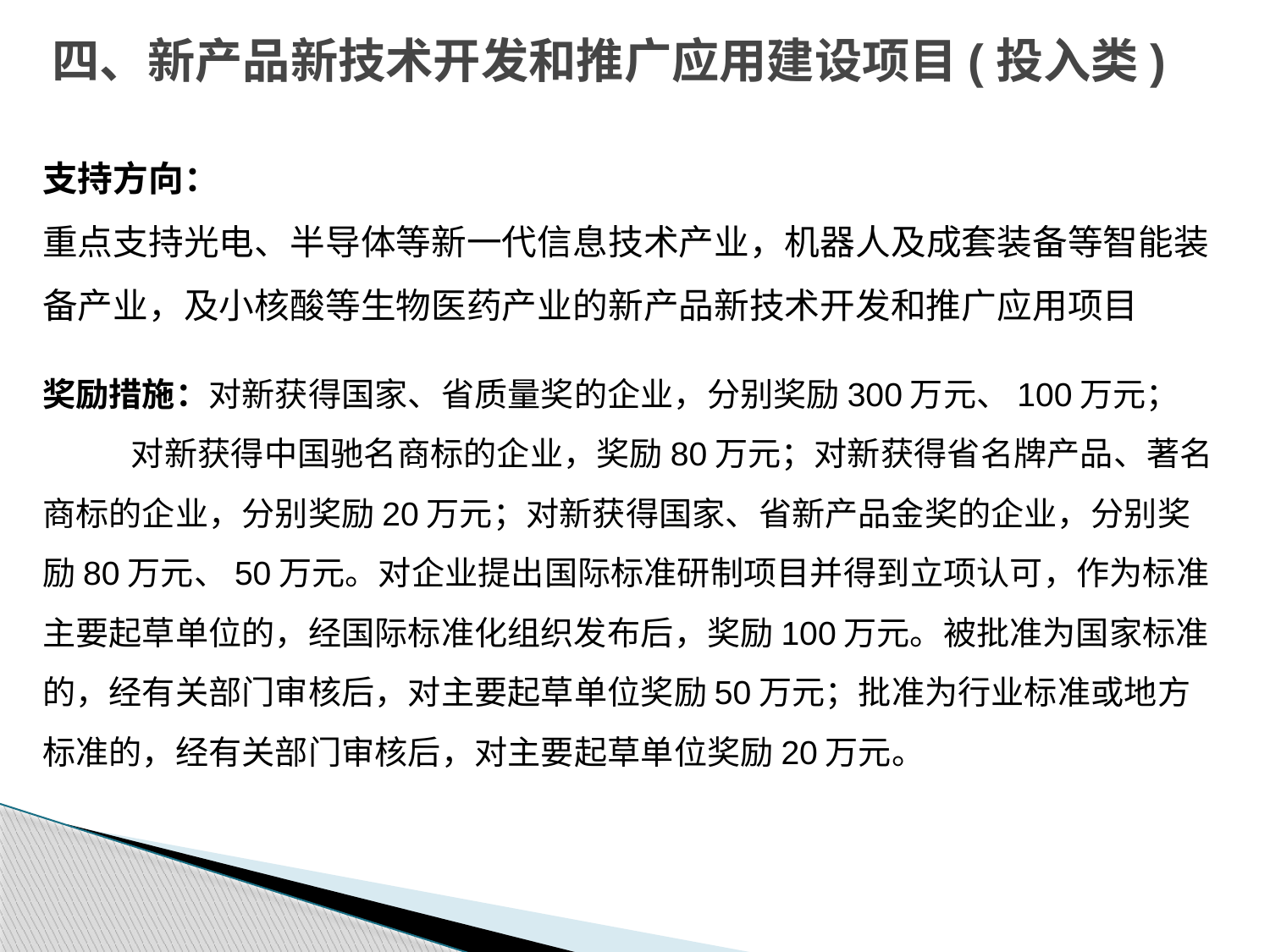

# 四、新产品新技术开发和推广应用建设项目(投入类)
支持方向：
重点支持光电、半导体等新一代信息技术产业，机器人及成套装备等智能装备产业，及小核酸等生物医药产业的新产品新技术开发和推广应用项目
奖励措施：对新获得国家、省质量奖的企业，分别奖励300万元、100万元；                  对新获得中国驰名商标的企业，奖励80万元；对新获得省名牌产品、著名商标的企业，分别奖励20万元；对新获得国家、省新产品金奖的企业，分别奖励80万元、50万元。对企业提出国际标准研制项目并得到立项认可，作为标准主要起草单位的，经国际标准化组织发布后，奖励100万元。被批准为国家标准的，经有关部门审核后，对主要起草单位奖励50万元；批准为行业标准或地方标准的，经有关部门审核后，对主要起草单位奖励20万元。